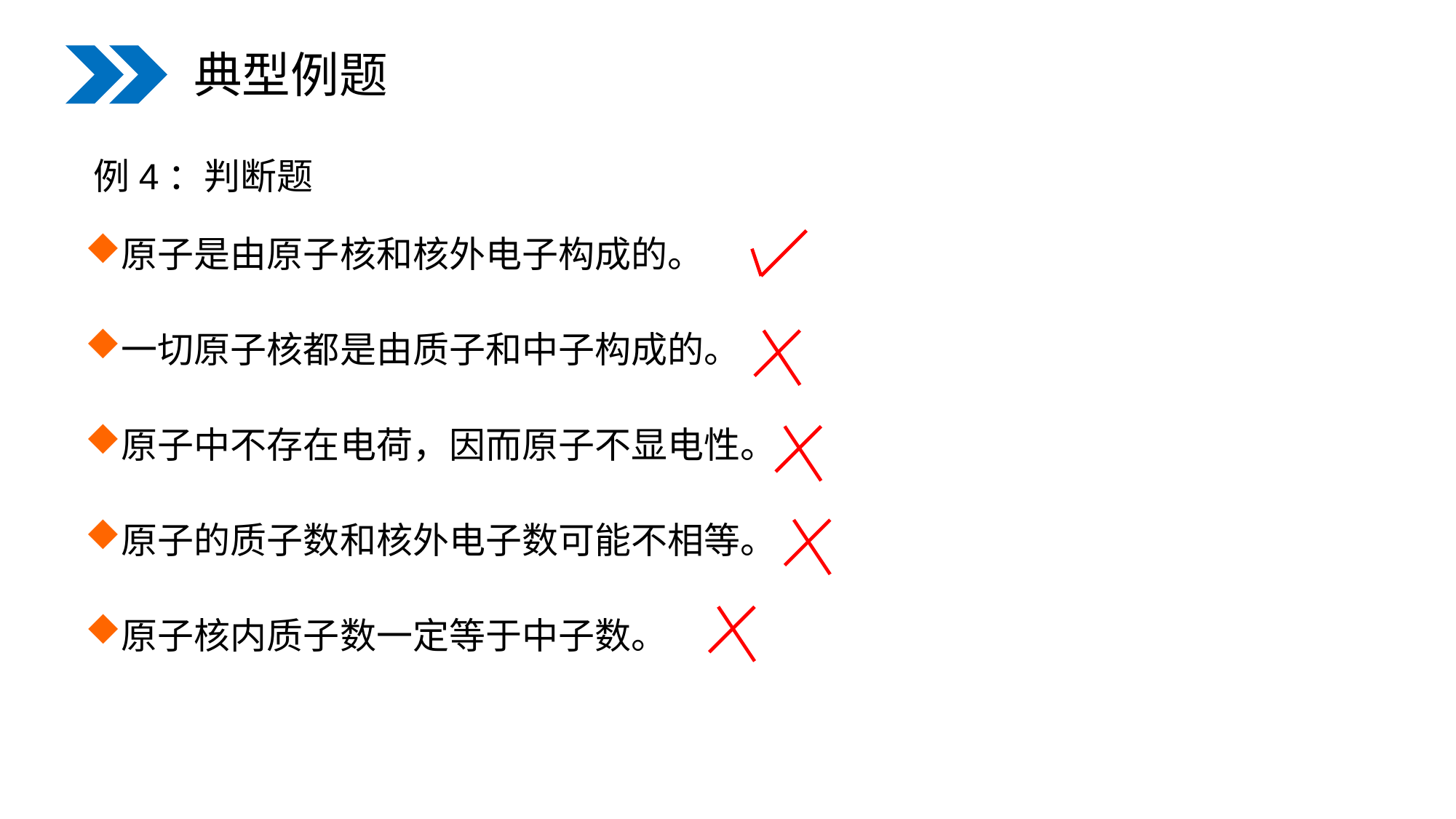

典型例题
例4：判断题
原子是由原子核和核外电子构成的。

一切原子核都是由质子和中子构成的。

原子中不存在电荷，因而原子不显电性。

原子的质子数和核外电子数可能不相等。

原子核内质子数一定等于中子数。